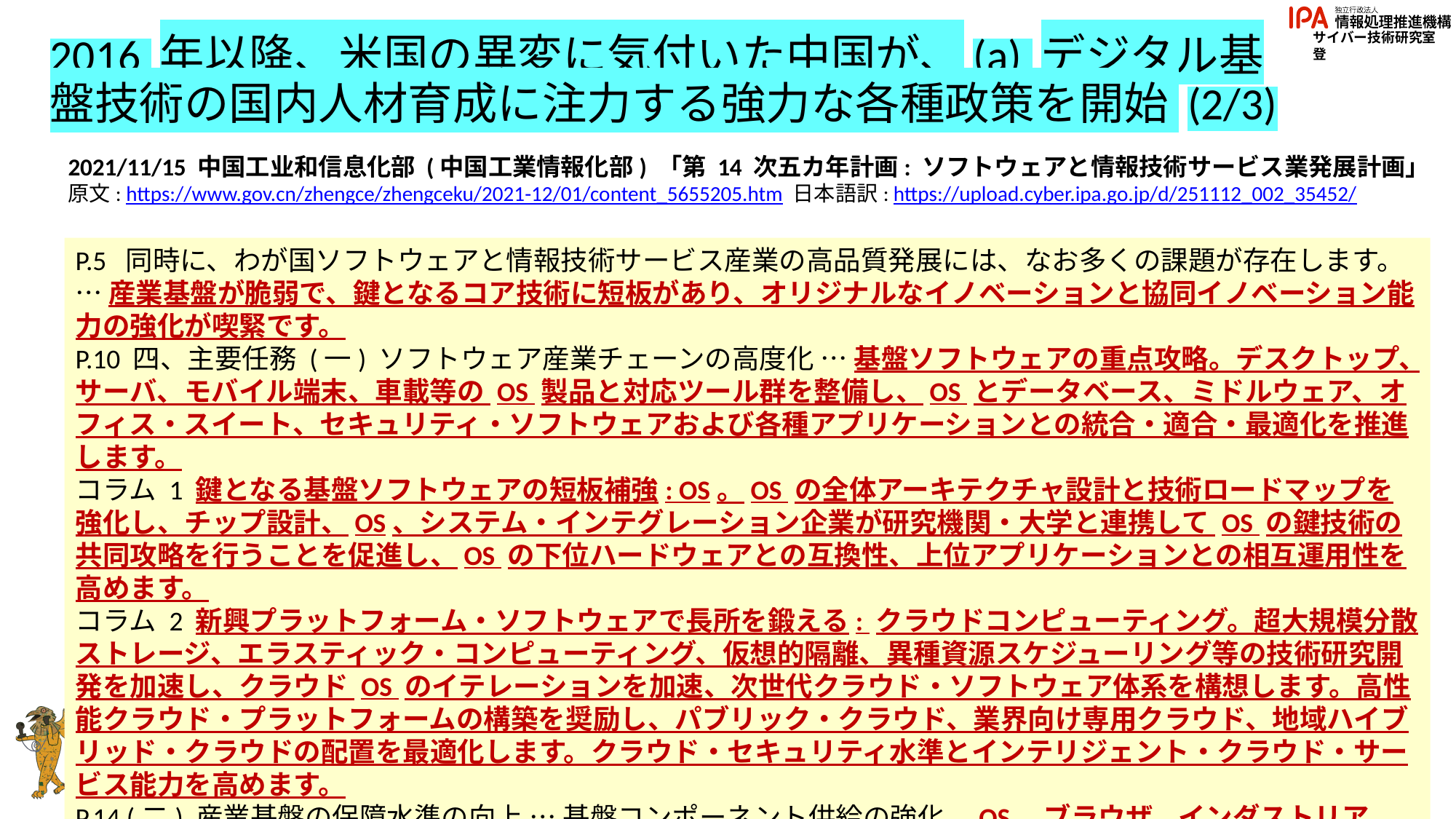

# 2016 年以降、米国の異変に気付いた中国が、(a) デジタル基盤技術の国内人材育成に注力する強力な各種政策を開始 (2/3)
2021/11/15 中国工业和信息化部 (中国工業情報化部) 「第 14 次五カ年計画: ソフトウェアと情報技術サービス業発展計画」
原文: https://www.gov.cn/zhengce/zhengceku/2021-12/01/content_5655205.htm 日本語訳: https://upload.cyber.ipa.go.jp/d/251112_002_35452/
P.5  同時に、わが国ソフトウェアと情報技術サービス産業の高品質発展には、なお多くの課題が存在します。… 産業基盤が脆弱で、鍵となるコア技術に短板があり、オリジナルなイノベーションと協同イノベーション能力の強化が喫緊です。
P.10 四、主要任務 (一) ソフトウェア産業チェーンの高度化 … 基盤ソフトウェアの重点攻略。デスクトップ、サーバ、モバイル端末、車載等の OS 製品と対応ツール群を整備し、OS とデータベース、ミドルウェア、オフィス・スイート、セキュリティ・ソフトウェアおよび各種アプリケーションとの統合・適合・最適化を推進します。
コラム 1 鍵となる基盤ソフトウェアの短板補強: OS。OS の全体アーキテクチャ設計と技術ロードマップを強化し、チップ設計、OS、システム・インテグレーション企業が研究機関・大学と連携して OS の鍵技術の共同攻略を行うことを促進し、OS の下位ハードウェアとの互換性、上位アプリケーションとの相互運用性を高めます。
コラム 2 新興プラットフォーム・ソフトウェアで長所を鍛える: クラウドコンピューティング。超大規模分散ストレージ、エラスティック・コンピューティング、仮想的隔離、異種資源スケジューリング等の技術研究開発を加速し、クラウド OS のイテレーションを加速、次世代クラウド・ソフトウェア体系を構想します。高性能クラウド・プラットフォームの構築を奨励し、パブリック・クラウド、業界向け専用クラウド、地域ハイブリッド・クラウドの配置を最適化します。クラウド・セキュリティ水準とインテリジェント・クラウド・サービス能力を高めます。
P.14 (二) 産業基盤の保障水準の向上 … 基盤コンポーネント供給の強化。OS、ブラウザ、インダストリアル・ソフトウェア等のソフトウェア・カーネルの研究開発を推進します。
52